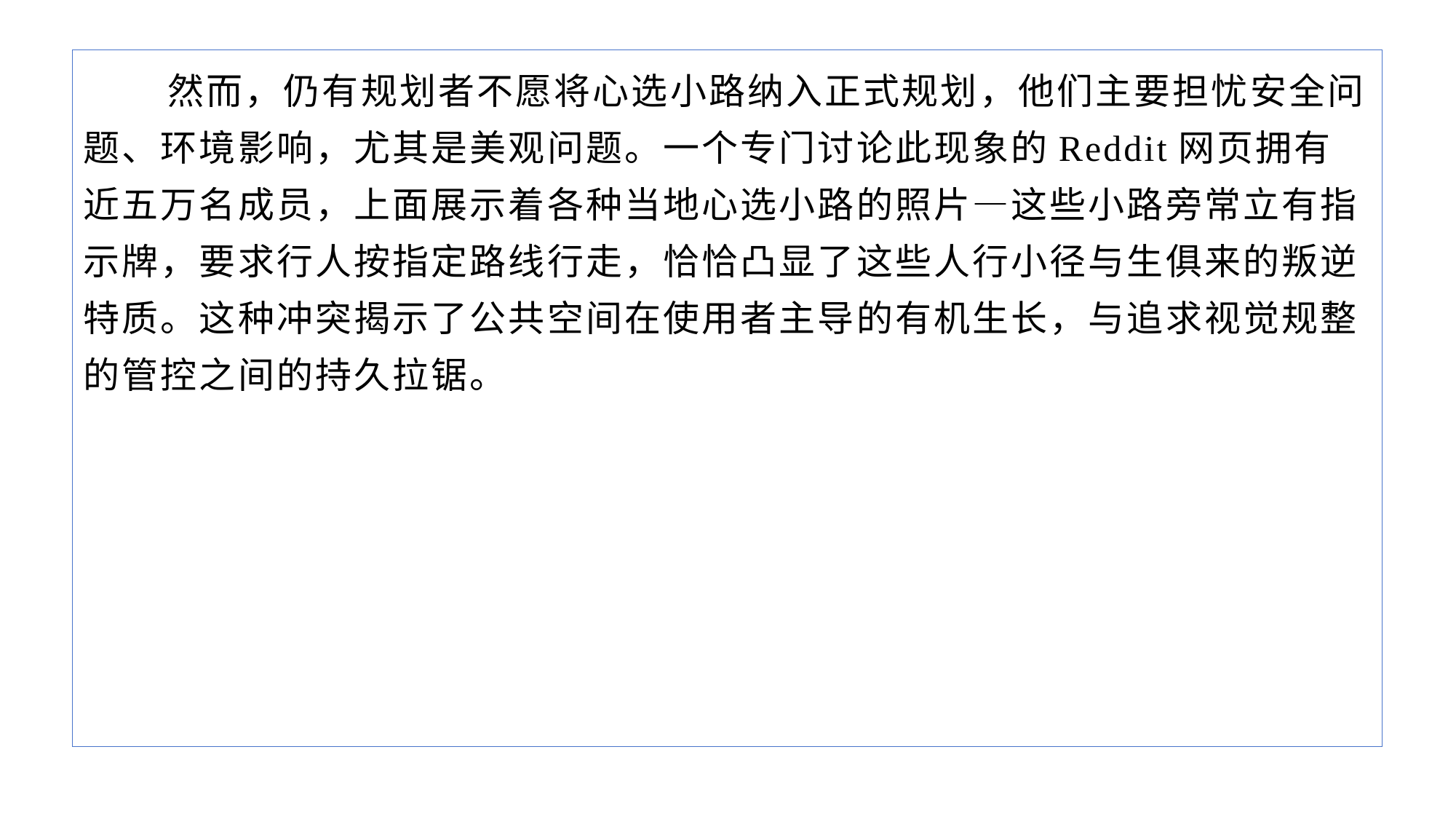

然而，仍有规划者不愿将心选小路纳入正式规划，他们主要担忧安全问题、环境影响，尤其是美观问题。一个专门讨论此现象的Reddit网页拥有近五万名成员，上面展示着各种当地心选小路的照片—这些小路旁常立有指示牌，要求行人按指定路线行走，恰恰凸显了这些人行小径与生俱来的叛逆特质。这种冲突揭示了公共空间在使用者主导的有机生长，与追求视觉规整的管控之间的持久拉锯。